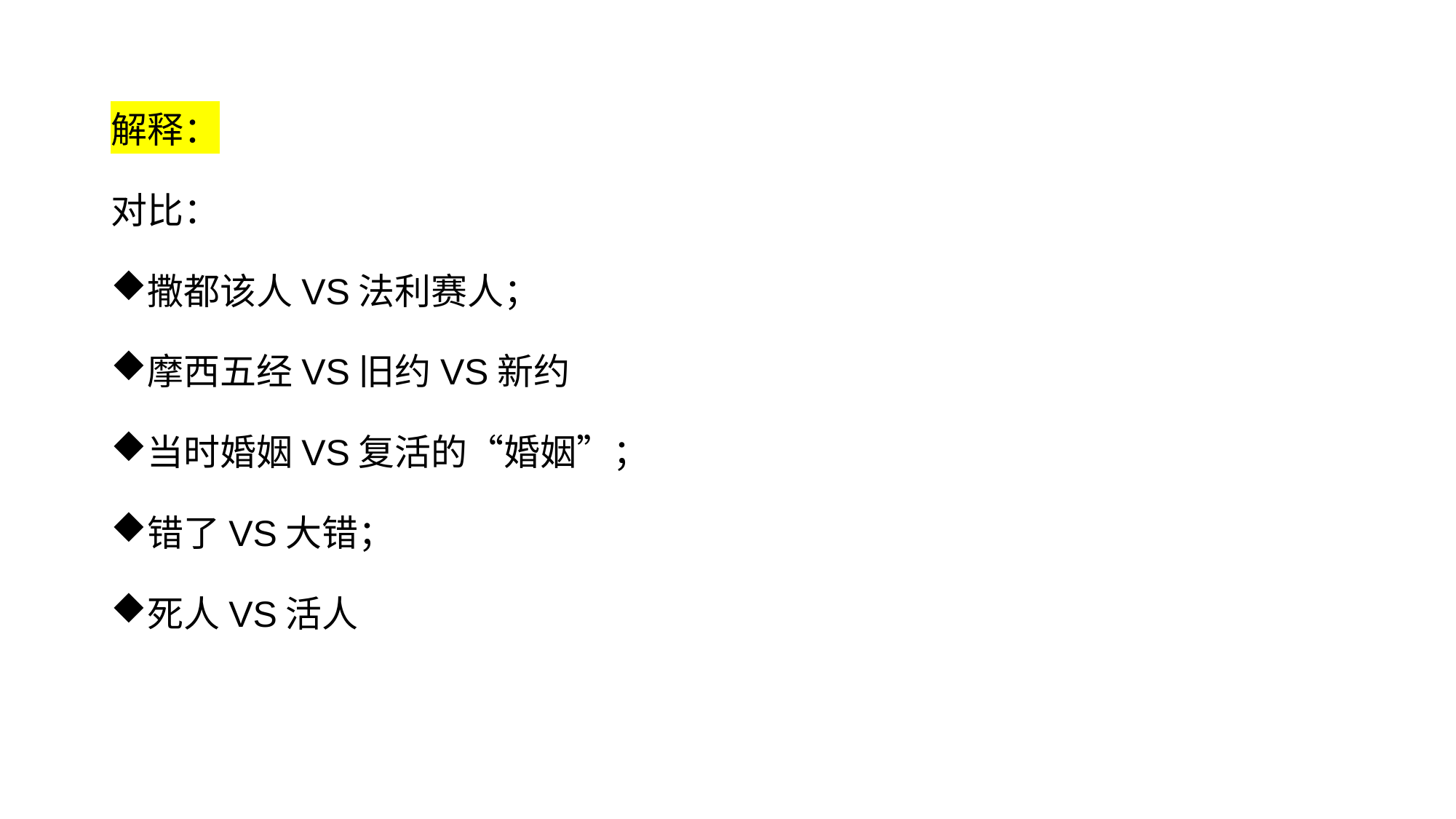

解释：
对比：
撒都该人VS法利赛人；
摩西五经VS旧约VS新约
当时婚姻VS复活的“婚姻”；
错了VS大错；
死人VS活人